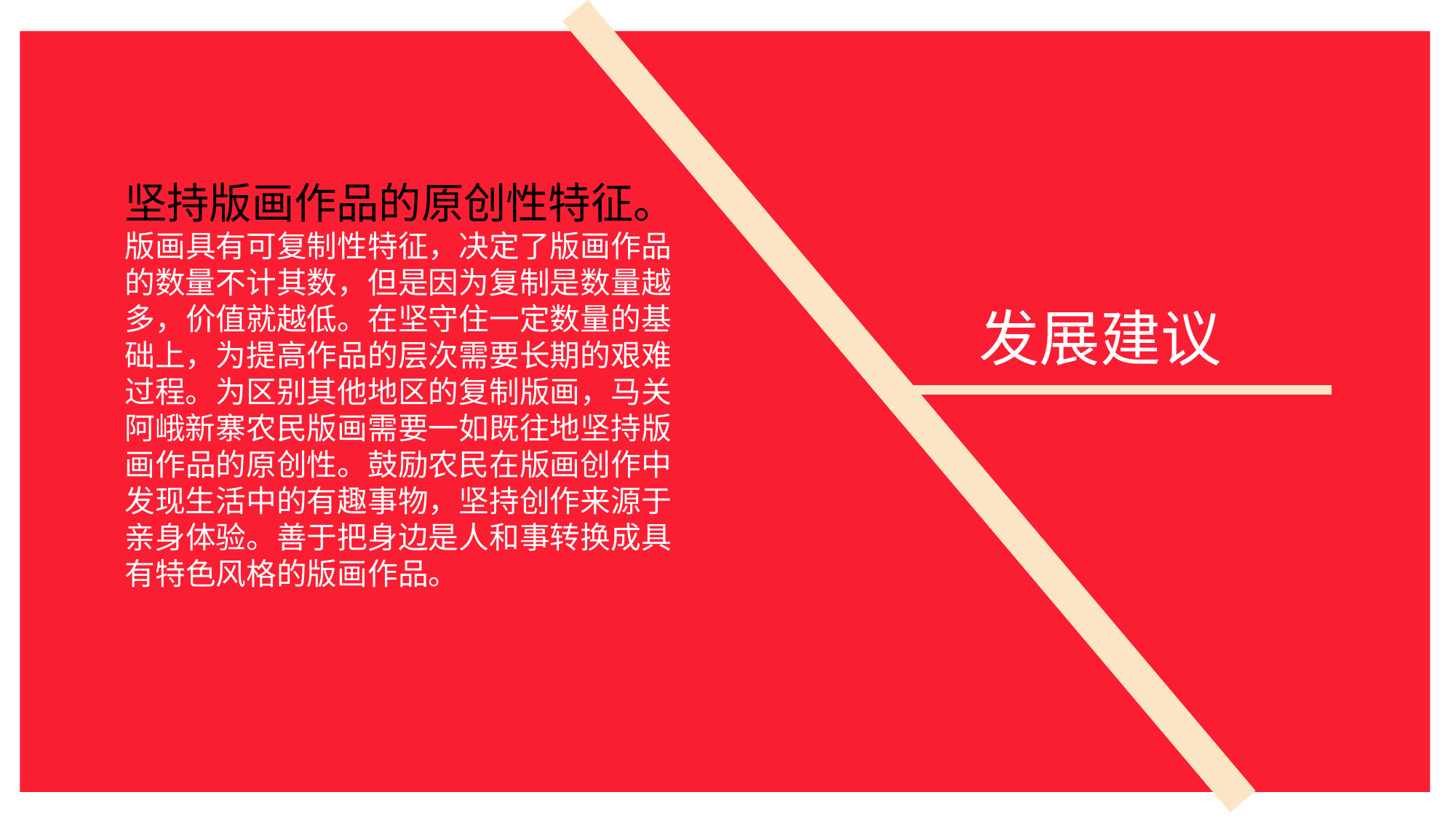

坚持版画作品的原创性特征。版画具有可复制性特征，决定了版画作品的数量不计其数，但是因为复制是数量越多，价值就越低。在坚守住一定数量的基础上，为提高作品的层次需要长期的艰难过程。为区别其他地区的复制版画，马关阿峨新寨农民版画需要一如既往地坚持版画作品的原创性。鼓励农民在版画创作中发现生活中的有趣事物，坚持创作来源于亲身体验。善于把身边是人和事转换成具有特色风格的版画作品。

发展建议